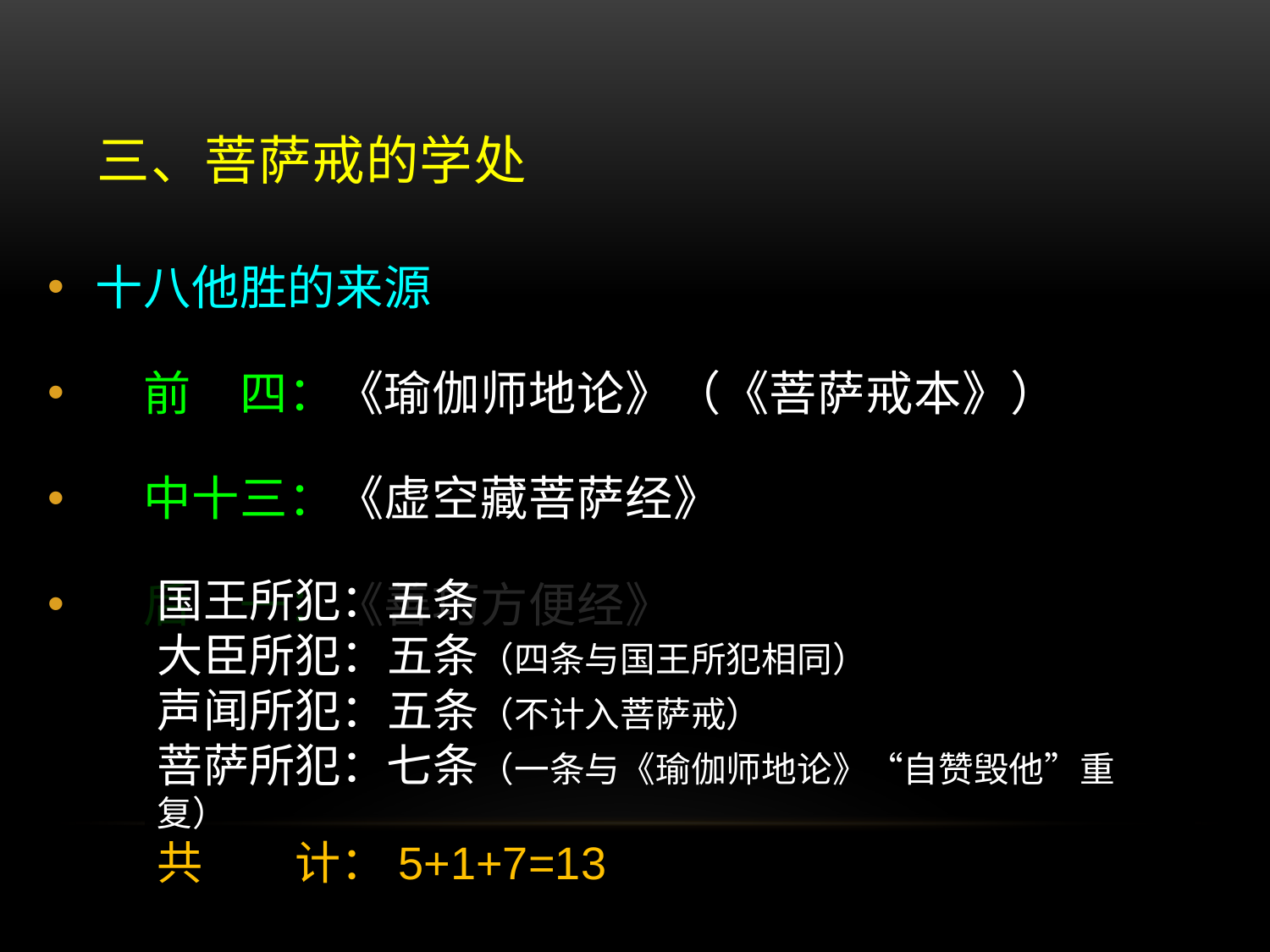

# 三、菩萨戒的学处
十八他胜的来源
　前　四：《瑜伽师地论》（《菩萨戒本》）
　中十三：《虚空藏菩萨经》
　后　一：《善巧方便经》
国王所犯：五条
大臣所犯：五条（四条与国王所犯相同）
声闻所犯：五条（不计入菩萨戒）
菩萨所犯：七条（一条与《瑜伽师地论》“自赞毁他”重复）
共　　计：5+1+7=13